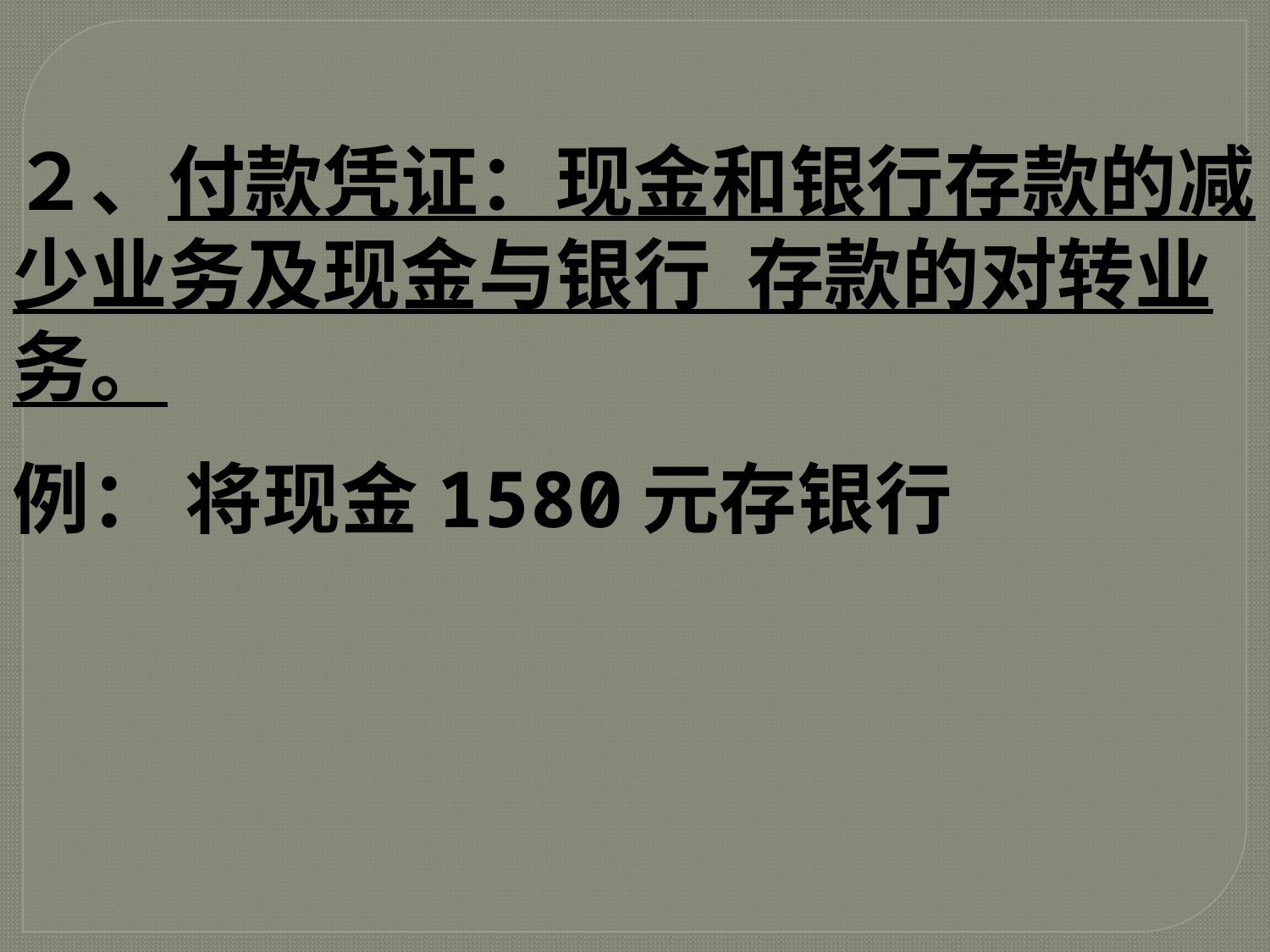

２、付款凭证：现金和银行存款的减少业务及现金与银行  存款的对转业务。
例： 将现金1580元存银行